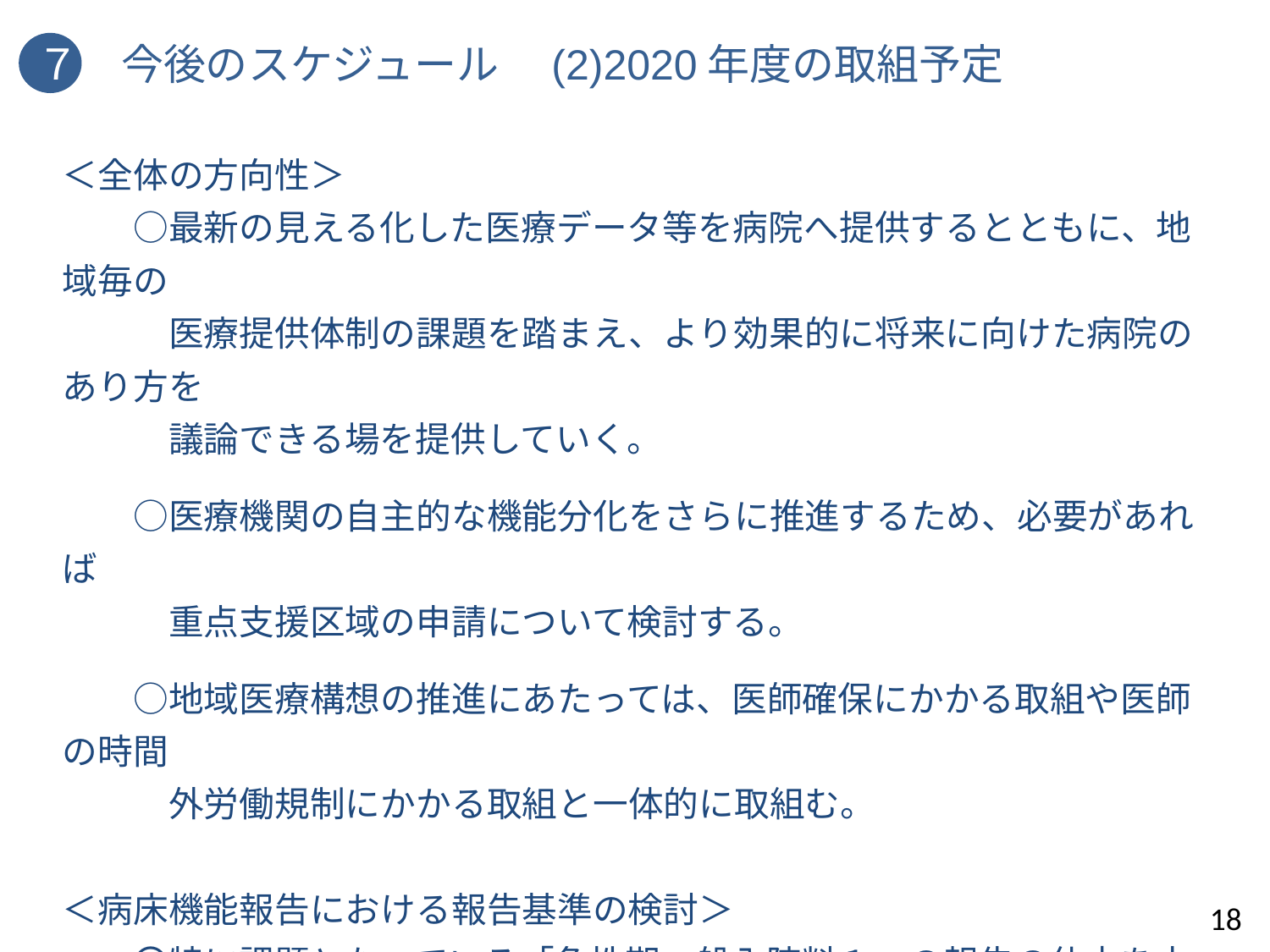

７　今後のスケジュール　(2)2020年度の取組予定

＜全体の方向性＞
　　○最新の見える化した医療データ等を病院へ提供するとともに、地域毎の
　　　医療提供体制の課題を踏まえ、より効果的に将来に向けた病院のあり方を
　　　議論できる場を提供していく。

　　○医療機関の自主的な機能分化をさらに推進するため、必要があれば
　　　重点支援区域の申請について検討する。

　　○地域医療構想の推進にあたっては、医師確保にかかる取組や医師の時間
　　　外労働規制にかかる取組と一体的に取組む。

＜病床機能報告における報告基準の検討＞
　　〇特に課題となっている「急性期一般入院料１」の報告の仕方を中心に、
　　　　報告基準について検討する。
18